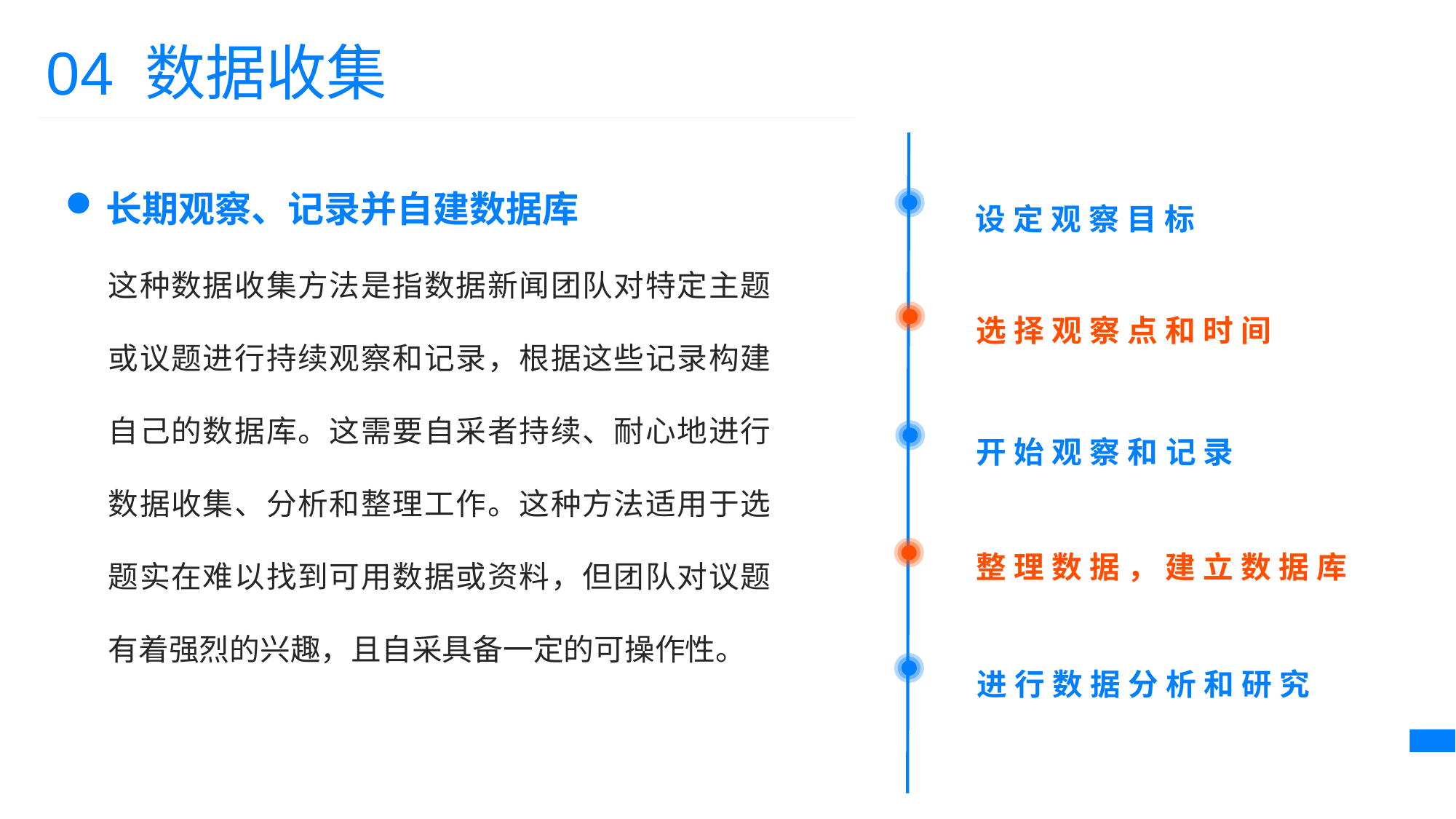

04 数据收集
设定观察目标

选择观察点和时间

开始观察和记录

整理数据，建立数据库

进行数据分析和研究

长期观察、记录并自建数据库
这种数据收集方法是指数据新闻团队对特定主题或议题进行持续观察和记录，根据这些记录构建自己的数据库。这需要自采者持续、耐心地进行数据收集、分析和整理工作。这种方法适用于选题实在难以找到可用数据或资料，但团队对议题有着强烈的兴趣，且自采具备一定的可操作性。